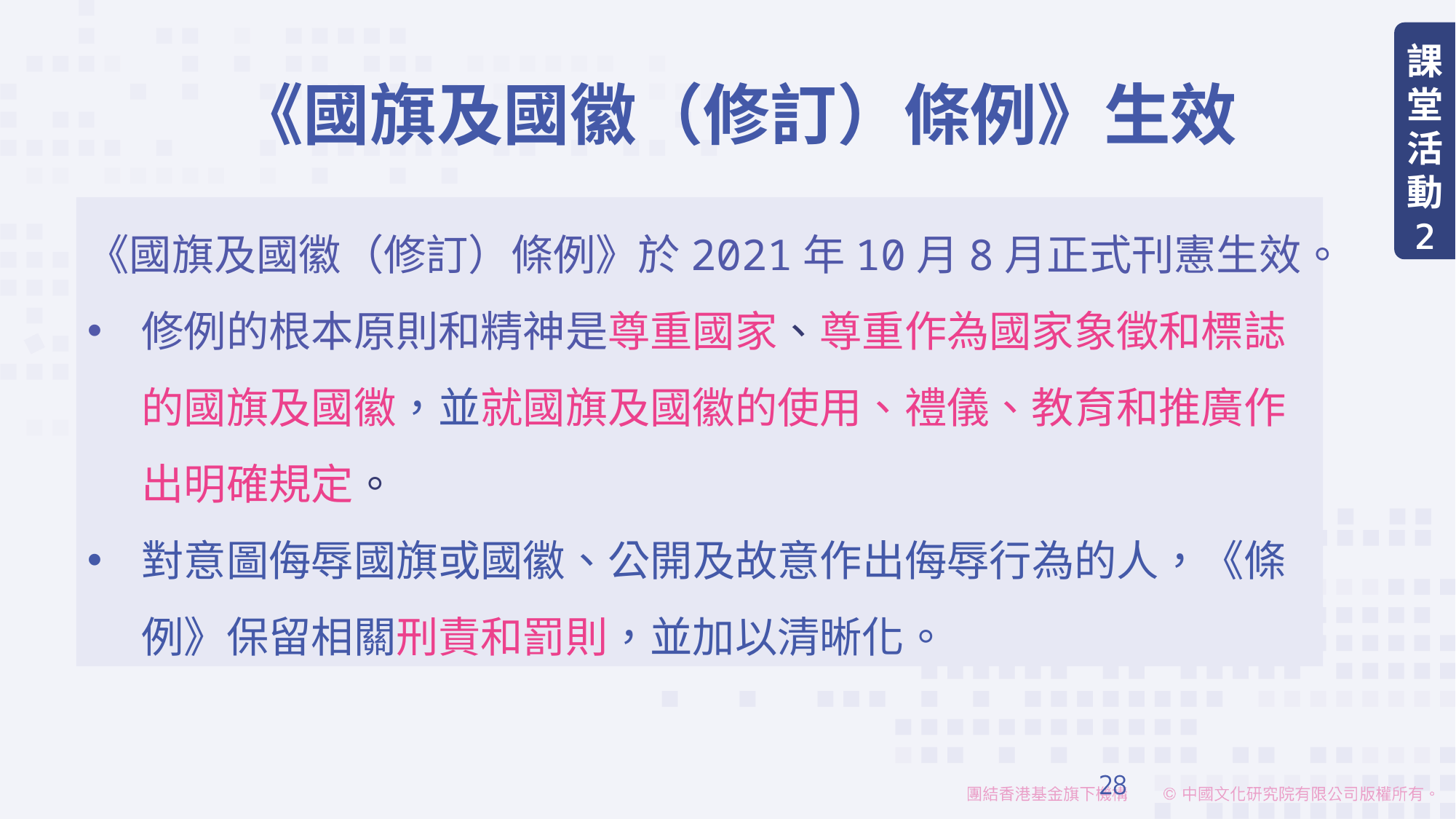

課堂活動
2
《國旗及國徽（修訂）條例》生效

《國旗及國徽（修訂）條例》於2021年10月8月正式刊憲生效。
修例的根本原則和精神是尊重國家、尊重作為國家象徵和標誌的國旗及國徽，並就國旗及國徽的使用、禮儀、教育和推廣作出明確規定。
對意圖侮辱國旗或國徽、公開及故意作出侮辱行為的人，《條例》保留相關刑責和罰則，並加以清晰化。
28